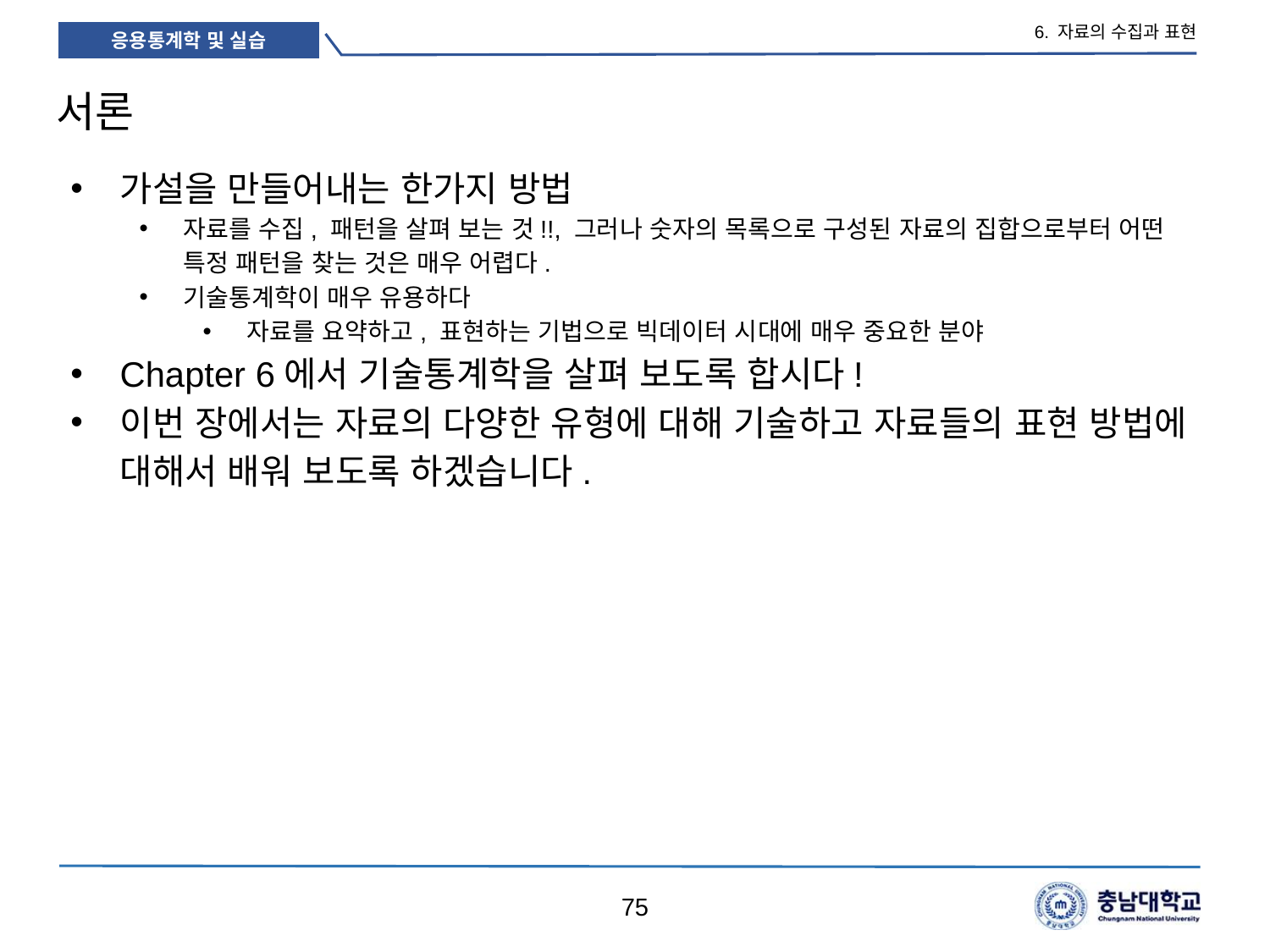

6. 자료의 수집과 표현
# 서론
가설을 만들어내는 한가지 방법
자료를 수집, 패턴을 살펴 보는 것!!, 그러나 숫자의 목록으로 구성된 자료의 집합으로부터 어떤 특정 패턴을 찾는 것은 매우 어렵다.
기술통계학이 매우 유용하다
자료를 요약하고, 표현하는 기법으로 빅데이터 시대에 매우 중요한 분야
Chapter 6에서 기술통계학을 살펴 보도록 합시다!
이번 장에서는 자료의 다양한 유형에 대해 기술하고 자료들의 표현 방법에 대해서 배워 보도록 하겠습니다.
75